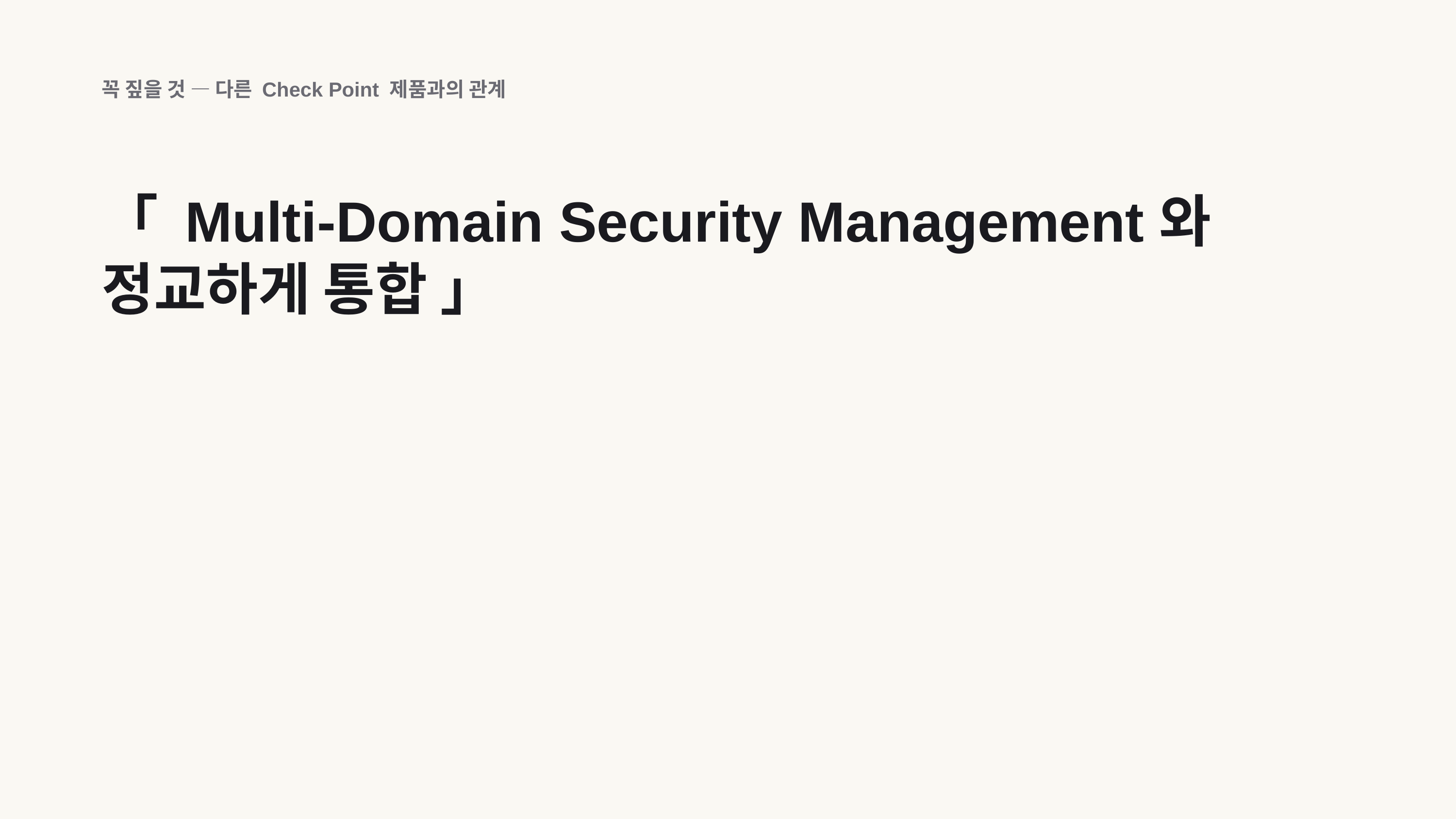

꼭 짚을 것 — 다른 Check Point 제품과의 관계
「 Multi-Domain Security Management와 정교하게 통합 」